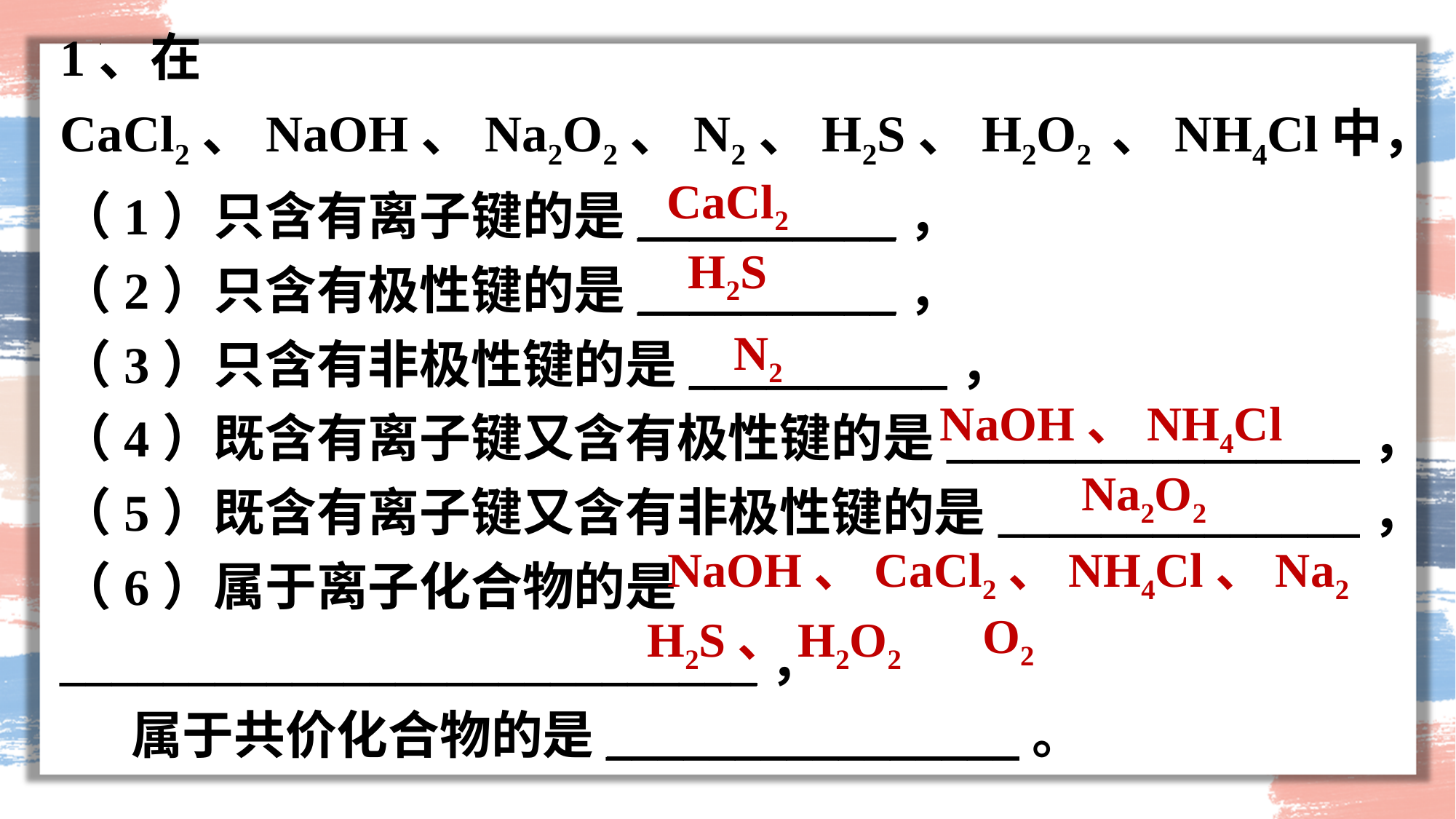

1、在CaCl2、NaOH、Na2O2、N2、H2S、H2O2 、NH4Cl中，
（1）只含有离子键的是__________，
（2）只含有极性键的是__________，
（3）只含有非极性键的是__________，
（4）既含有离子键又含有极性键的是________________，
（5）既含有离子键又含有非极性键的是______________，
（6）属于离子化合物的是___________________________，
     属于共价化合物的是________________。
CaCl2
H2S
N2
NaOH、NH4Cl
Na2O2
NaOH、CaCl2、NH4Cl、Na2O2
H2S、H2O2